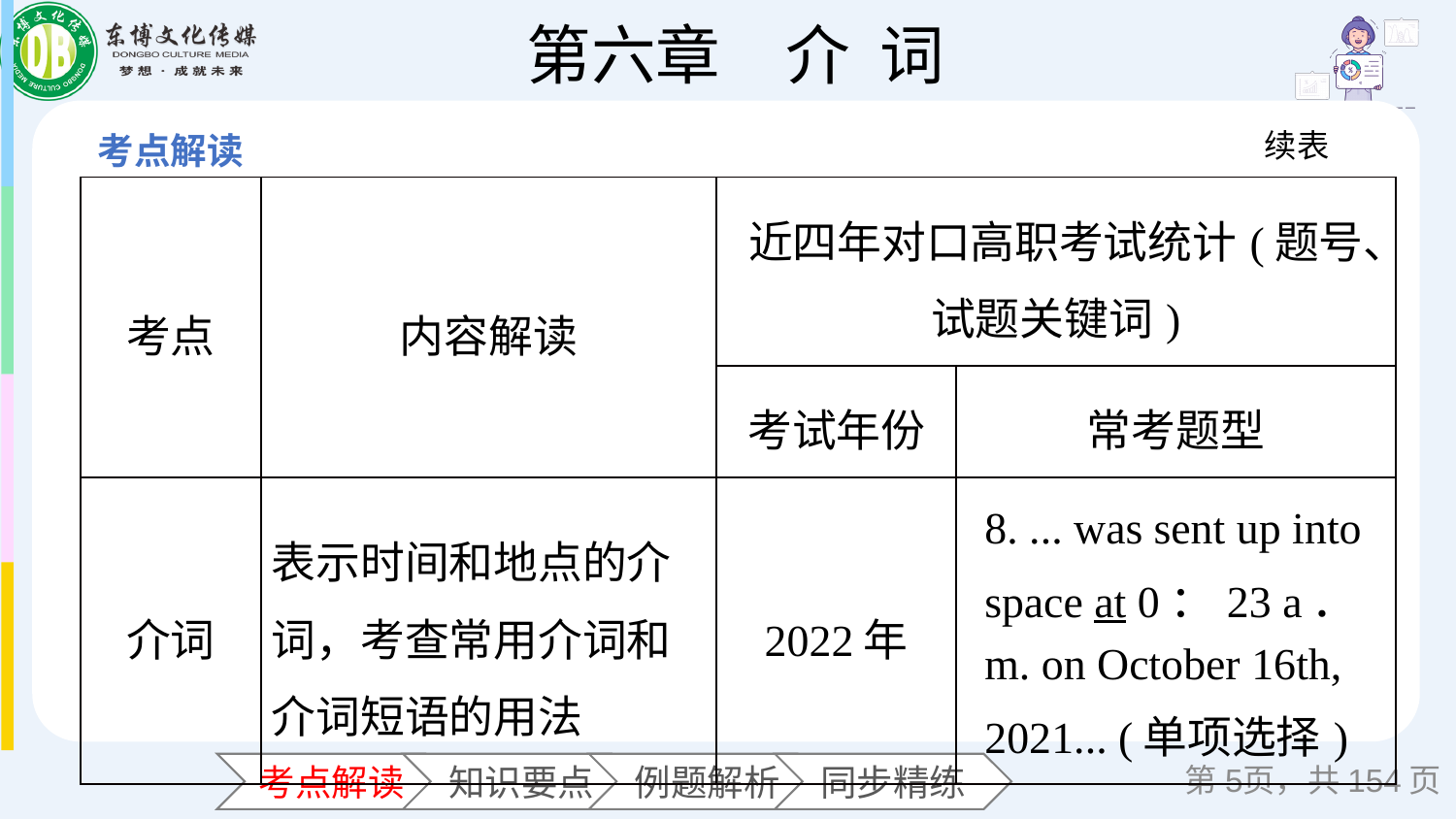

续表
| 考点 | 内容解读 | 近四年对口高职考试统计(题号、试题关键词) |  |
| --- | --- | --- | --- |
|  |  | 考试年份 | 常考题型 |
| 介词 | 表示时间和地点的介词，考查常用介词和介词短语的用法 | 2022年 | 8. ... was sent up into space at 0：23 a．m. on October 16th, 2021... (单项选择) |
第5页，共154页